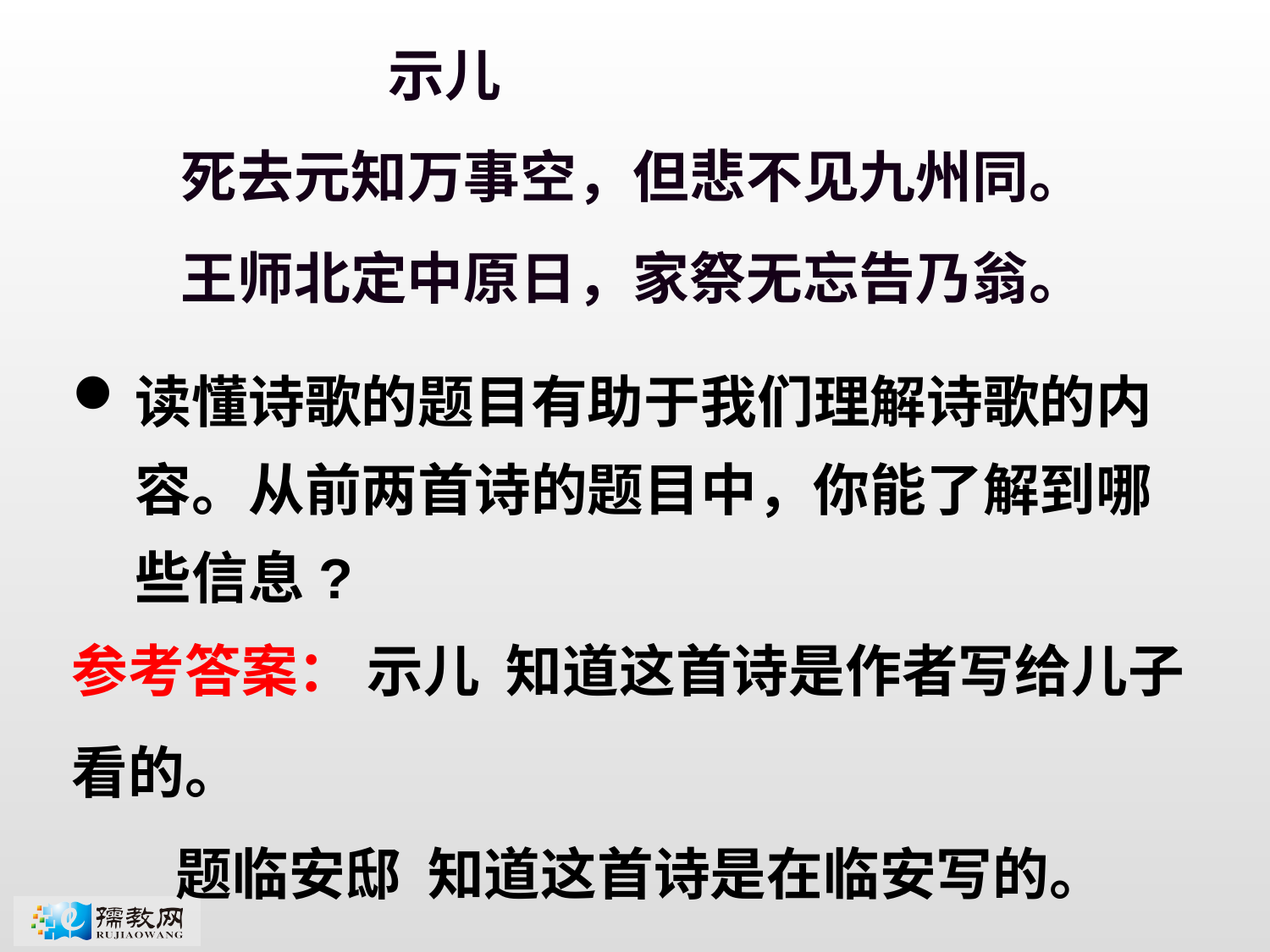

示儿
死去元知万事空，但悲不见九州同。
王师北定中原日，家祭无忘告乃翁。
读懂诗歌的题目有助于我们理解诗歌的内容。从前两首诗的题目中，你能了解到哪些信息?
参考答案： 示儿  知道这首诗是作者写给儿子看的。
       题临安邸  知道这首诗是在临安写的。